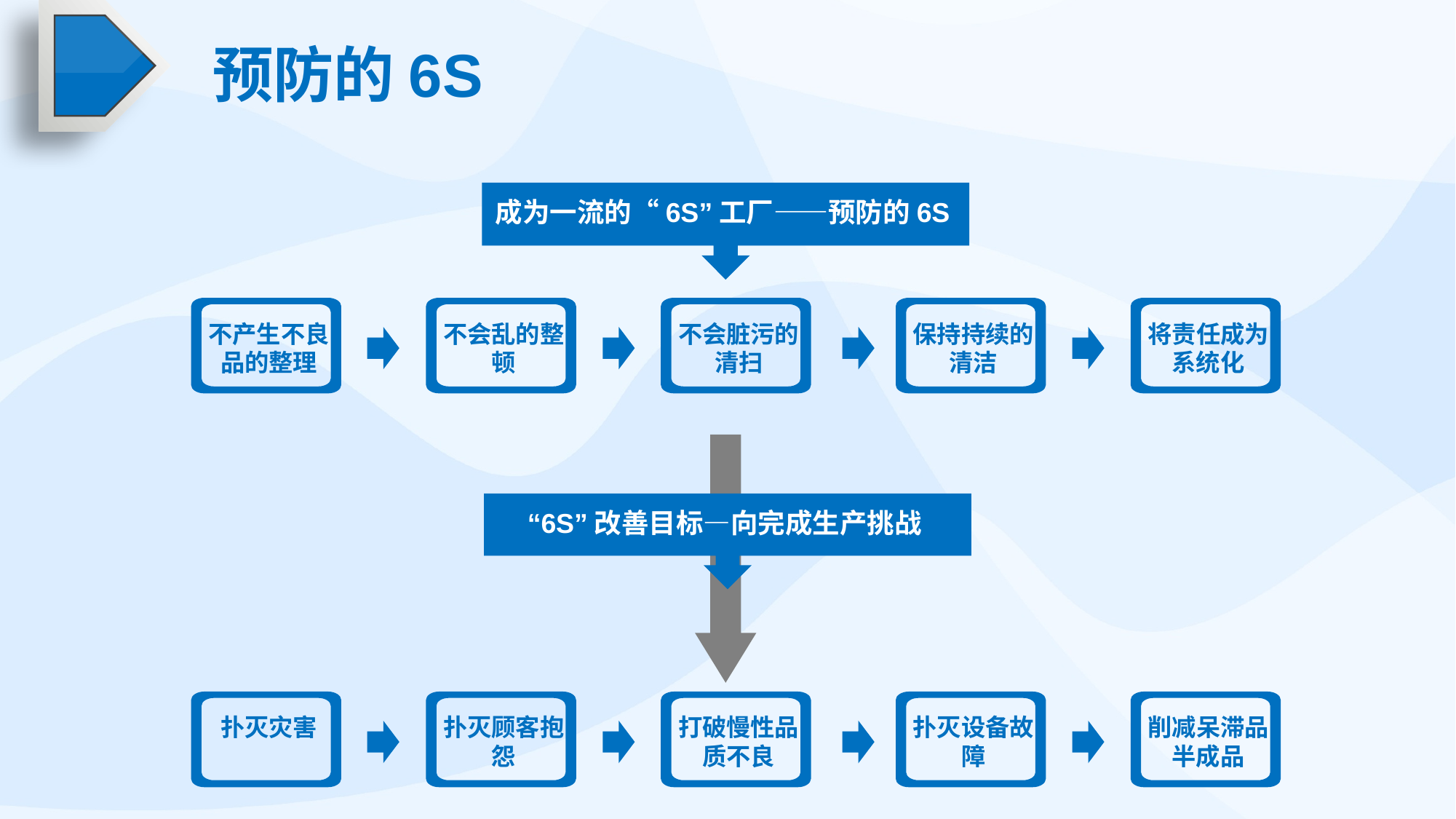

预防的6S

成为一流的“6S”工厂——预防的6S

不产生不良品的整理
不会乱的整顿
不会脏污的清扫
保持持续的清洁
将责任成为系统化

划痕

“6S”改善目标—向完成生产挑战

扑灭灾害
扑灭顾客抱怨
打破慢性品质不良
扑灭设备故障
削减呆滞品半成品